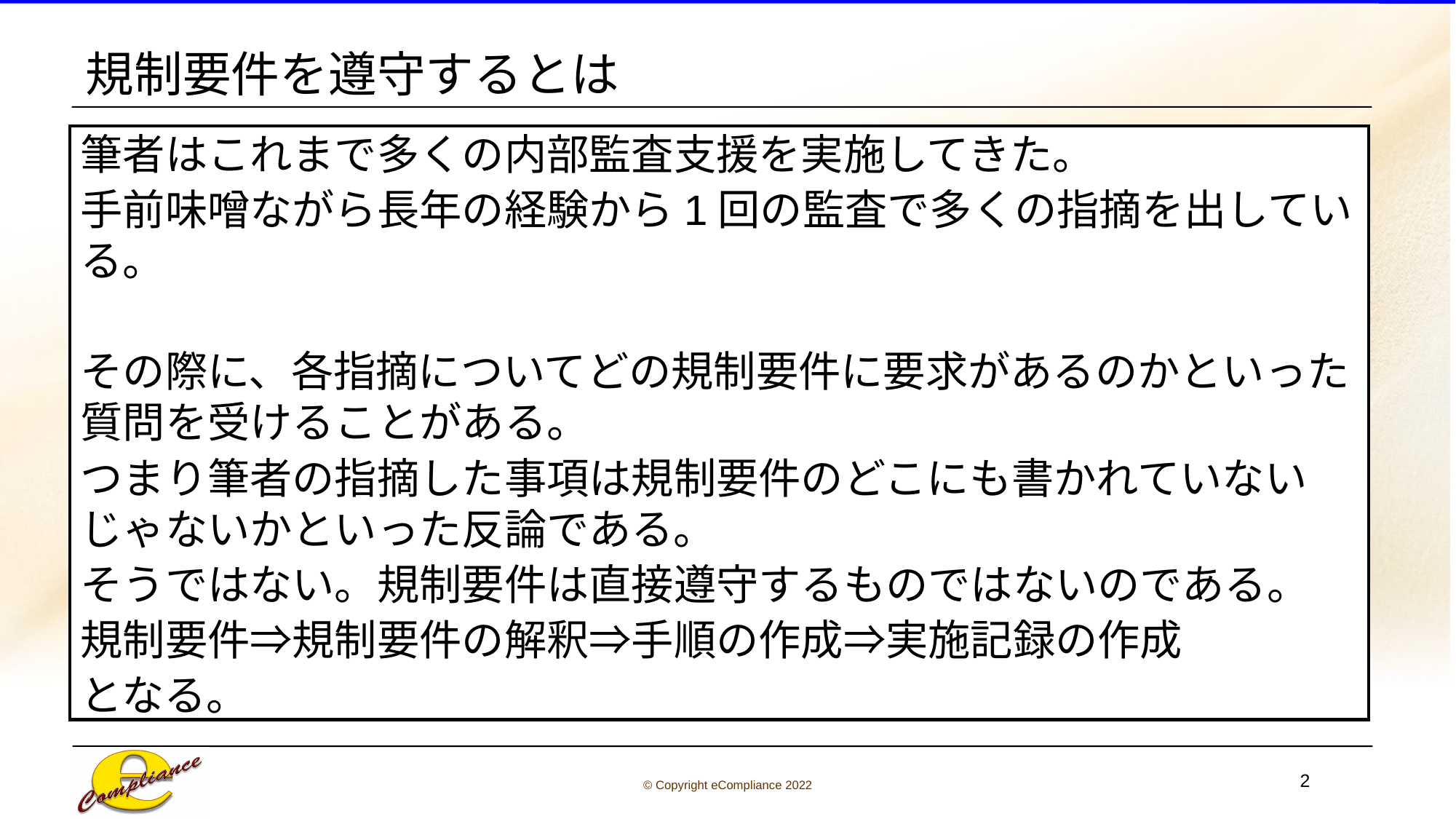

# 規制要件を遵守するとは
筆者はこれまで多くの内部監査支援を実施してきた。
手前味噌ながら長年の経験から1回の監査で多くの指摘を出している。

その際に、各指摘についてどの規制要件に要求があるのかといった質問を受けることがある。
つまり筆者の指摘した事項は規制要件のどこにも書かれていないじゃないかといった反論である。
そうではない。規制要件は直接遵守するものではないのである。
規制要件⇒規制要件の解釈⇒手順の作成⇒実施記録の作成
となる。